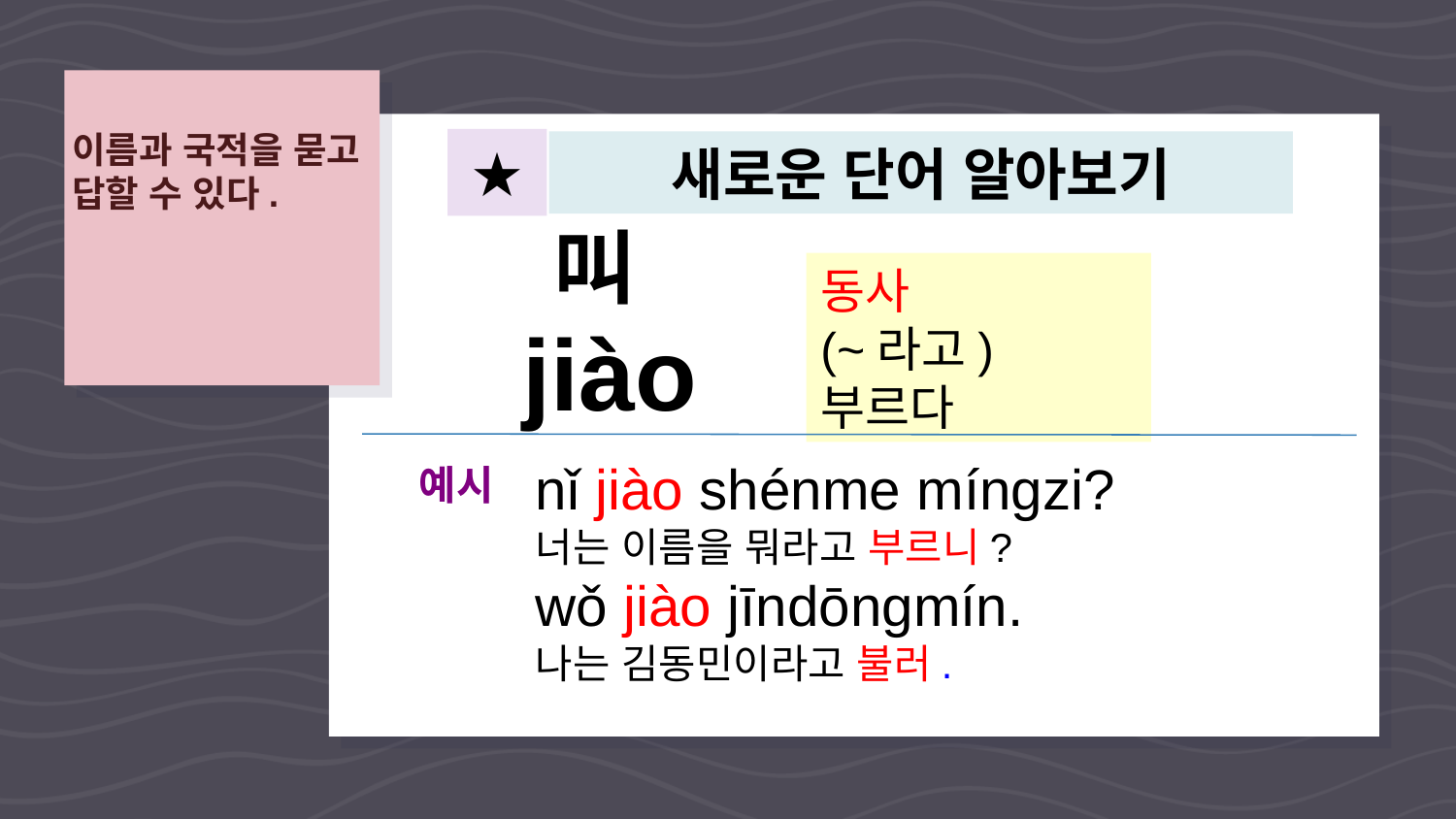

이름과 국적을 묻고 답할 수 있다.
★
새로운 단어 알아보기
叫
동사
(~라고)부르다
jiào
nǐ jiào shénme míngzi?
너는 이름을 뭐라고 부르니?
wǒ jiào jīndōngmín.
나는 김동민이라고 불러.
예시